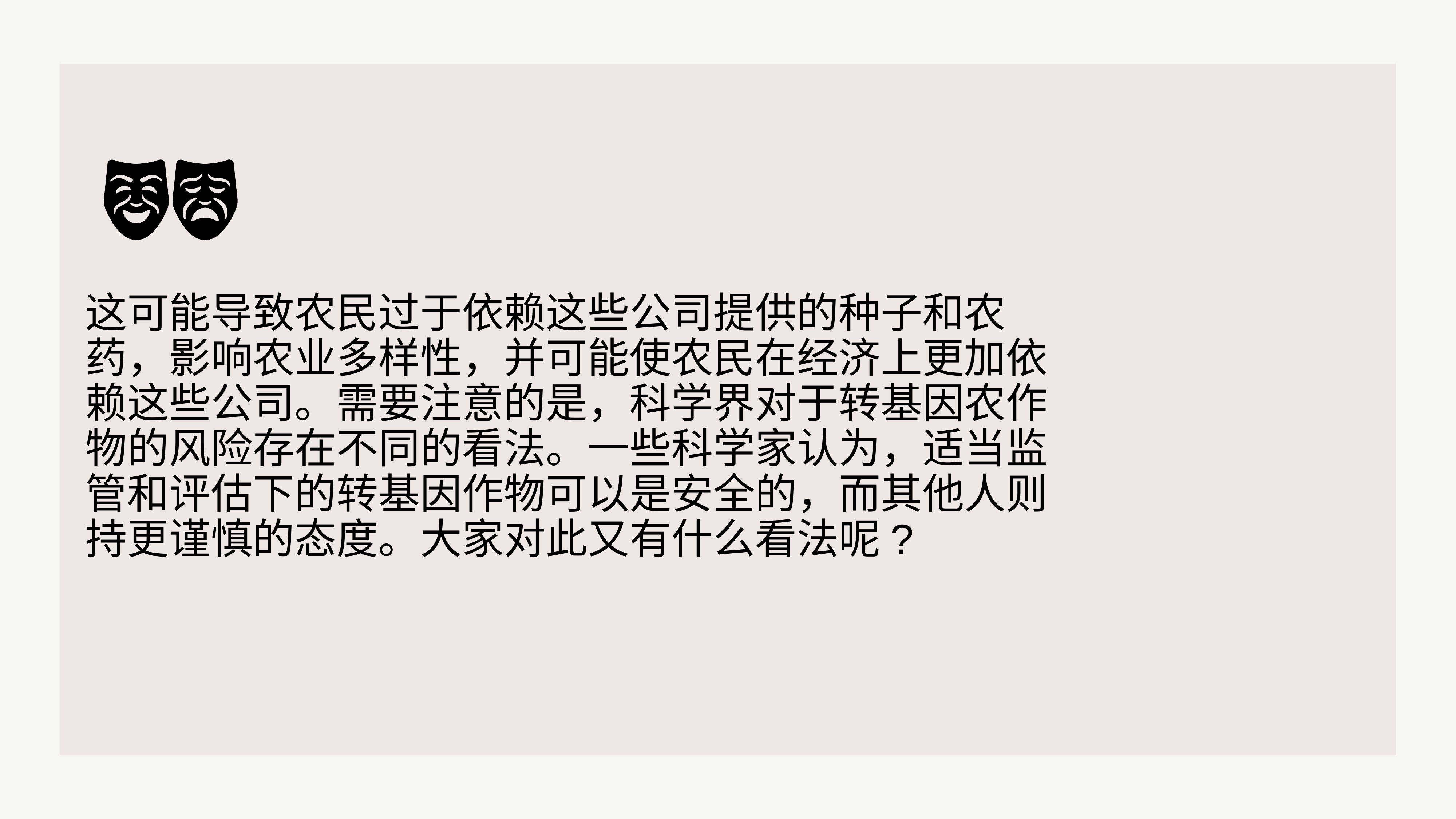

这可能导致农民过于依赖这些公司提供的种子和农药，影响农业多样性，并可能使农民在经济上更加依赖这些公司。需要注意的是，科学界对于转基因农作物的风险存在不同的看法。一些科学家认为，适当监管和评估下的转基因作物可以是安全的，而其他人则持更谨慎的态度。大家对此又有什么看法呢?